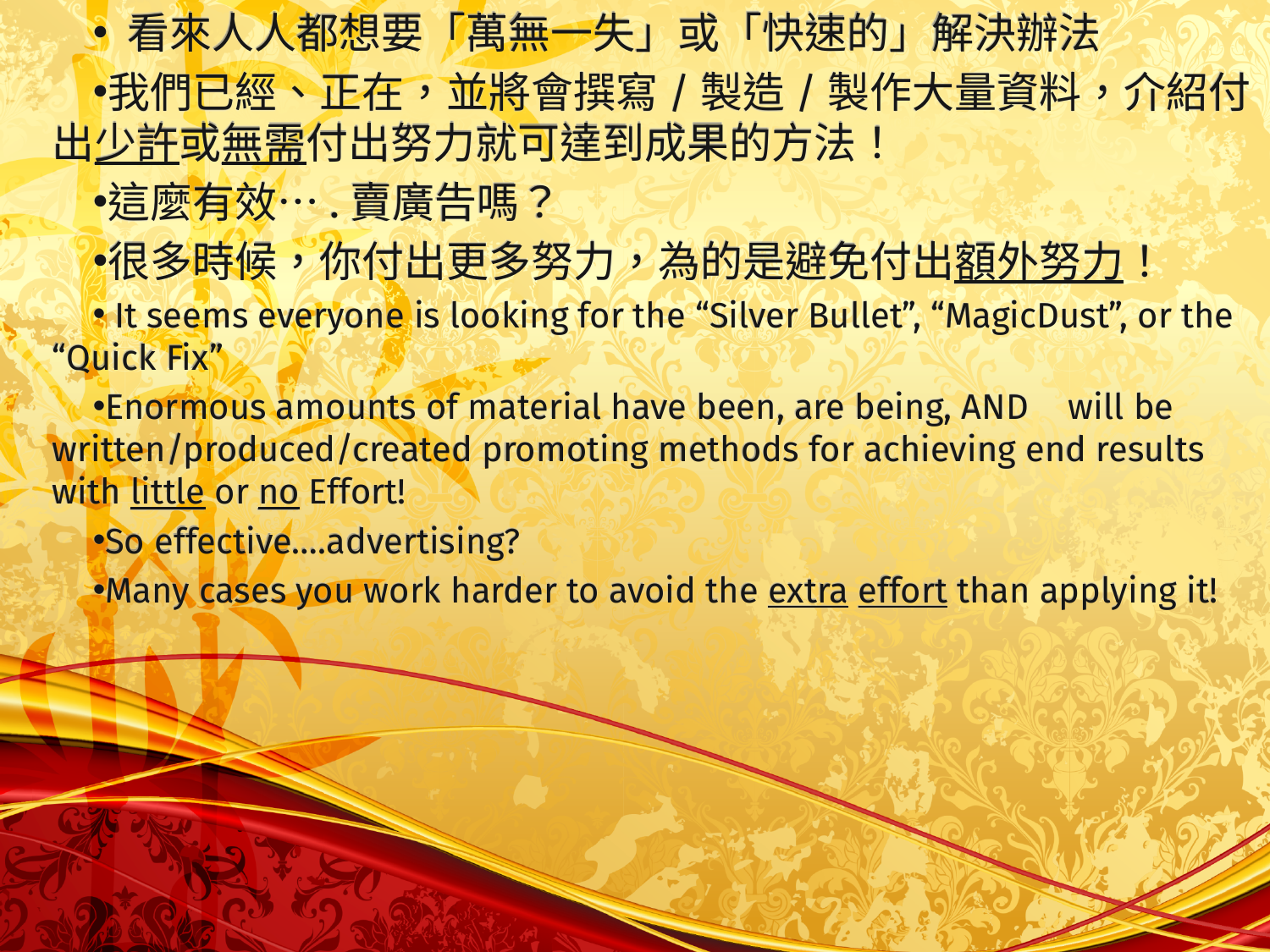

看來人人都想要「萬無一失」或「快速的」解決辦法
我們已經、正在，並將會撰寫/製造/製作大量資料，介紹付出少許或無需付出努力就可達到成果的方法！
這麼有效….賣廣告嗎？
很多時候，你付出更多努力，為的是避免付出額外努力！
 It seems everyone is looking for the “Silver Bullet”, “MagicDust”, or the “Quick Fix”
Enormous amounts of material have been, are being, AND 	will be written/produced/created promoting methods for achieving end results with little or no Effort!
So effective….advertising?
Many cases you work harder to avoid the extra effort than applying it!